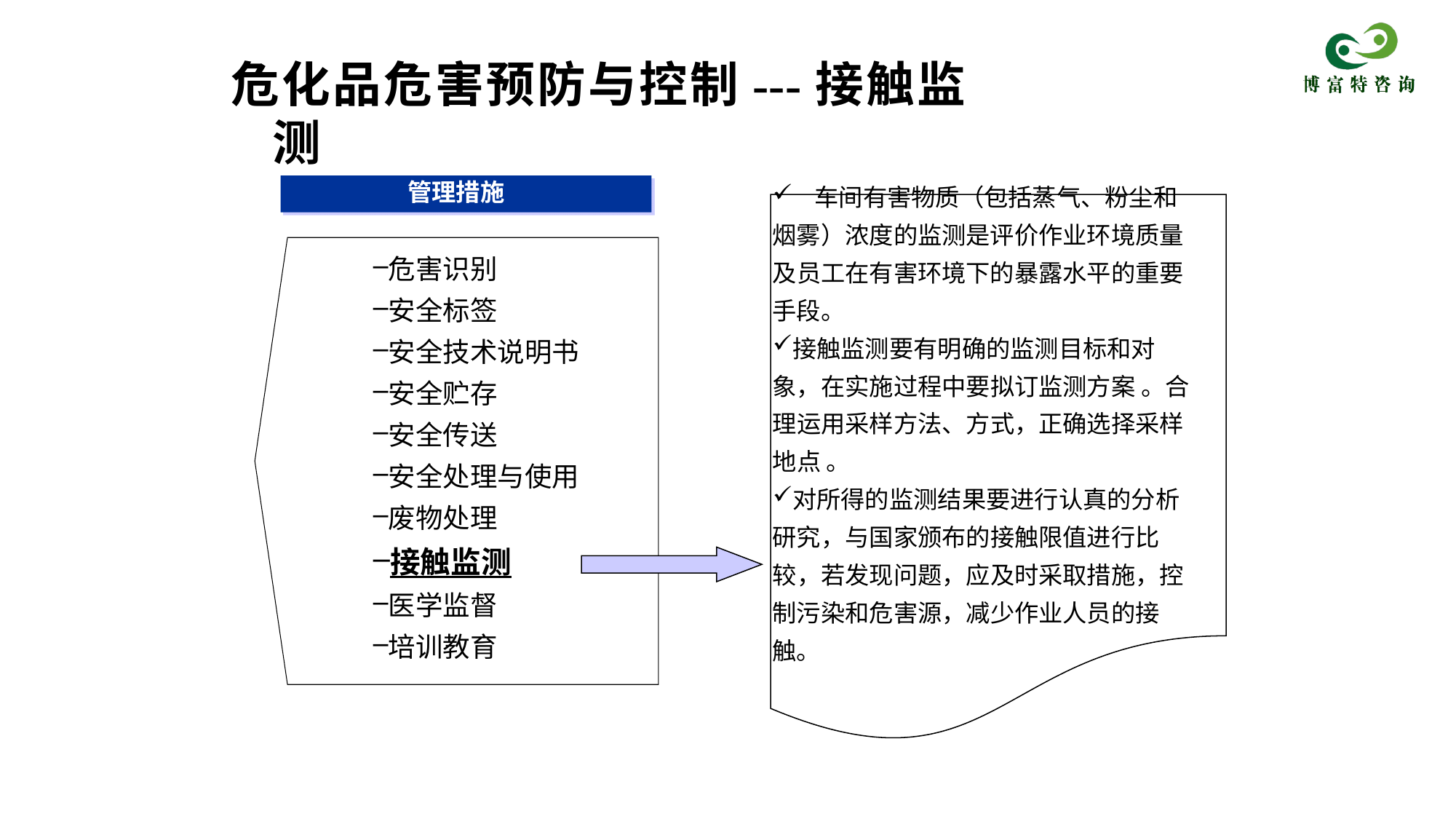

危化品危害预防与控制---接触监测

管理措施
   车间有害物质（包括蒸气、粉尘和烟雾）浓度的监测是评价作业环境质量及员工在有害环境下的暴露水平的重要手段。
接触监测要有明确的监测目标和对象，在实施过程中要拟订监测方案 。合理运用采样方法、方式，正确选择采样地点 。
对所得的监测结果要进行认真的分析研究，与国家颁布的接触限值进行比较，若发现问题，应及时采取措施，控制污染和危害源，减少作业人员的接触。

危害识别
安全标签
安全技术说明书
安全贮存
安全传送
安全处理与使用
废物处理
接触监测
医学监督
培训教育